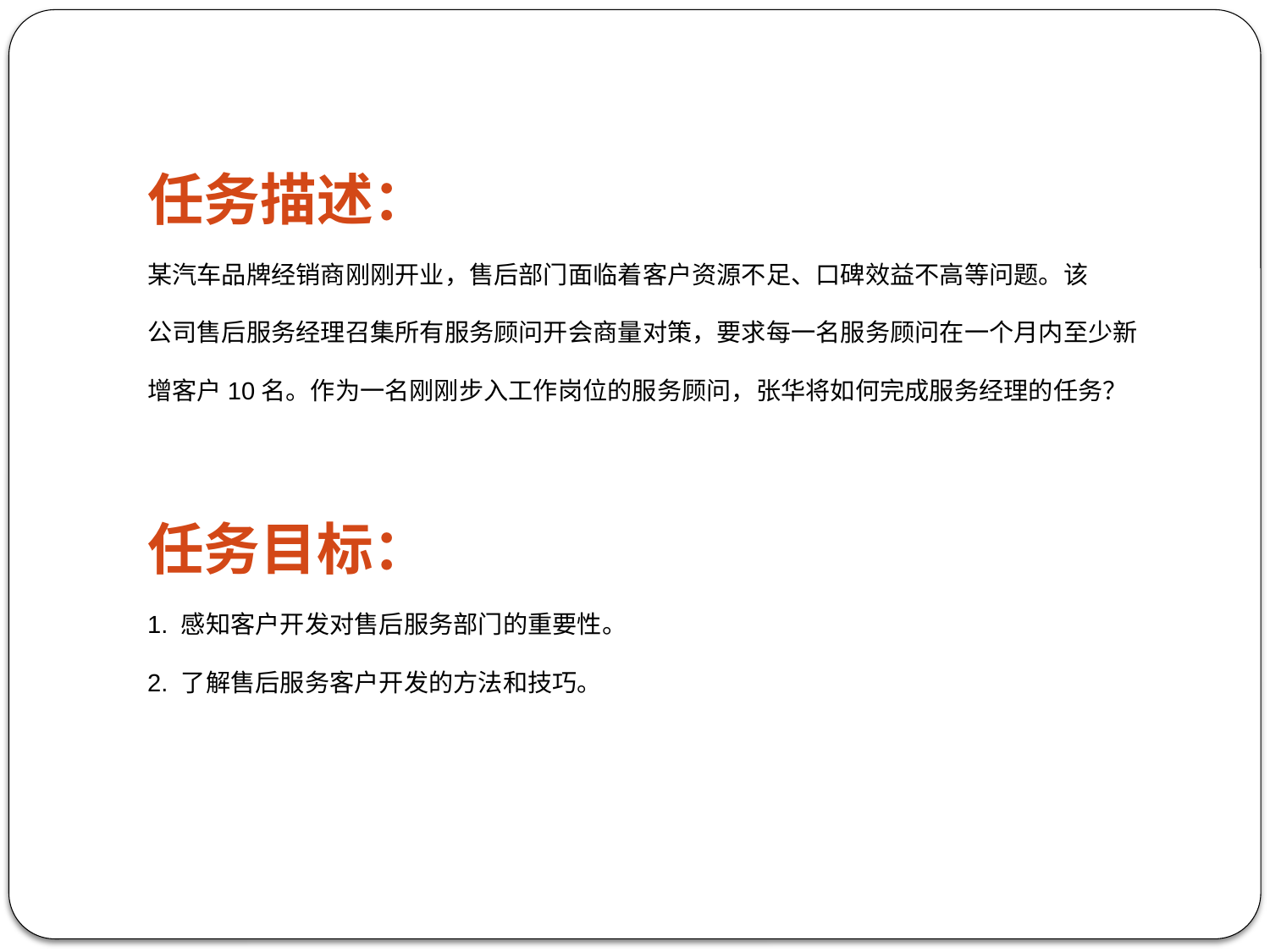

任务描述：
某汽车品牌经销商刚刚开业，售后部门面临着客户资源不足、口碑效益不高等问题。该
公司售后服务经理召集所有服务顾问开会商量对策，要求每一名服务顾问在一个月内至少新
增客户10名。作为一名刚刚步入工作岗位的服务顾问，张华将如何完成服务经理的任务？

任务目标：
1. 感知客户开发对售后服务部门的重要性。
2. 了解售后服务客户开发的方法和技巧。